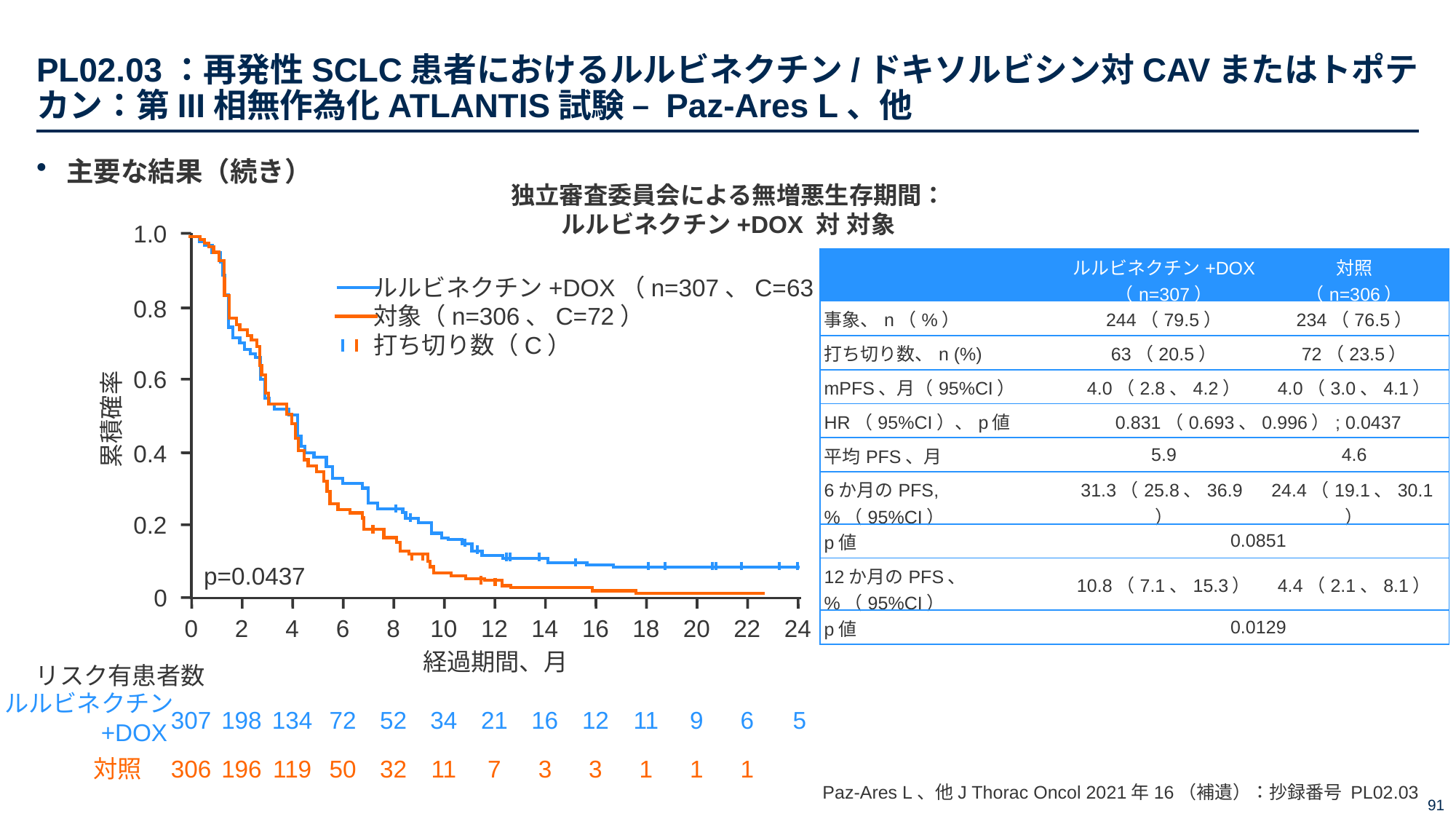

# PL02.03：再発性SCLC患者におけるルルビネクチン/ドキソルビシン対CAVまたはトポテカン：第III相無作為化ATLANTIS試験 – Paz-Ares L、他
主要な結果（続き）
独立審査委員会による無増悪生存期間：
ルルビネクチン+DOX 対 対象
1.0

0.8

0.6

累積確率
0.4

0.2

0

0
2
4
6
8
10
12
14
16
18
20
22
24
経過期間、月
リスク有患者数
ルルビネクチン
+DOX
307
198
134
72
52
34
21
16
12
11
9
6
5
対照
306
196
119
50
32
11
7
3
3
1
1
1

|  | ルルビネクチン+DOX （n=307） | 対照 （n=306） |
| --- | --- | --- |
| 事象、n（%） | 244（79.5） | 234（76.5） |
| 打ち切り数、n (%) | 63（20.5） | 72（23.5） |
| mPFS、月（95%CI） | 4.0（2.8、4.2） | 4.0（3.0、4.1） |
| HR（95%CI）、p値 | 0.831（0.693、0.996）; 0.0437 |  |
| 平均PFS、月 | 5.9 | 4.6 |
| 6か月のPFS, %（95%CI） | 31.3（25.8、36.9） | 24.4（19.1、30.1） |
| p値 | 0.0851 |  |
| 12か月のPFS、%（95%CI） | 10.8（7.1、15.3） | 4.4（2.1、8.1） |
| p値 | 0.0129 |  |
ルルビネクチン+DOX（n=307、C=63）
対象（n=306、C=72）
打ち切り数（C）
p=0.0437
Paz-Ares L、他J Thorac Oncol 2021年16（補遺）：抄録番号 PL02.03